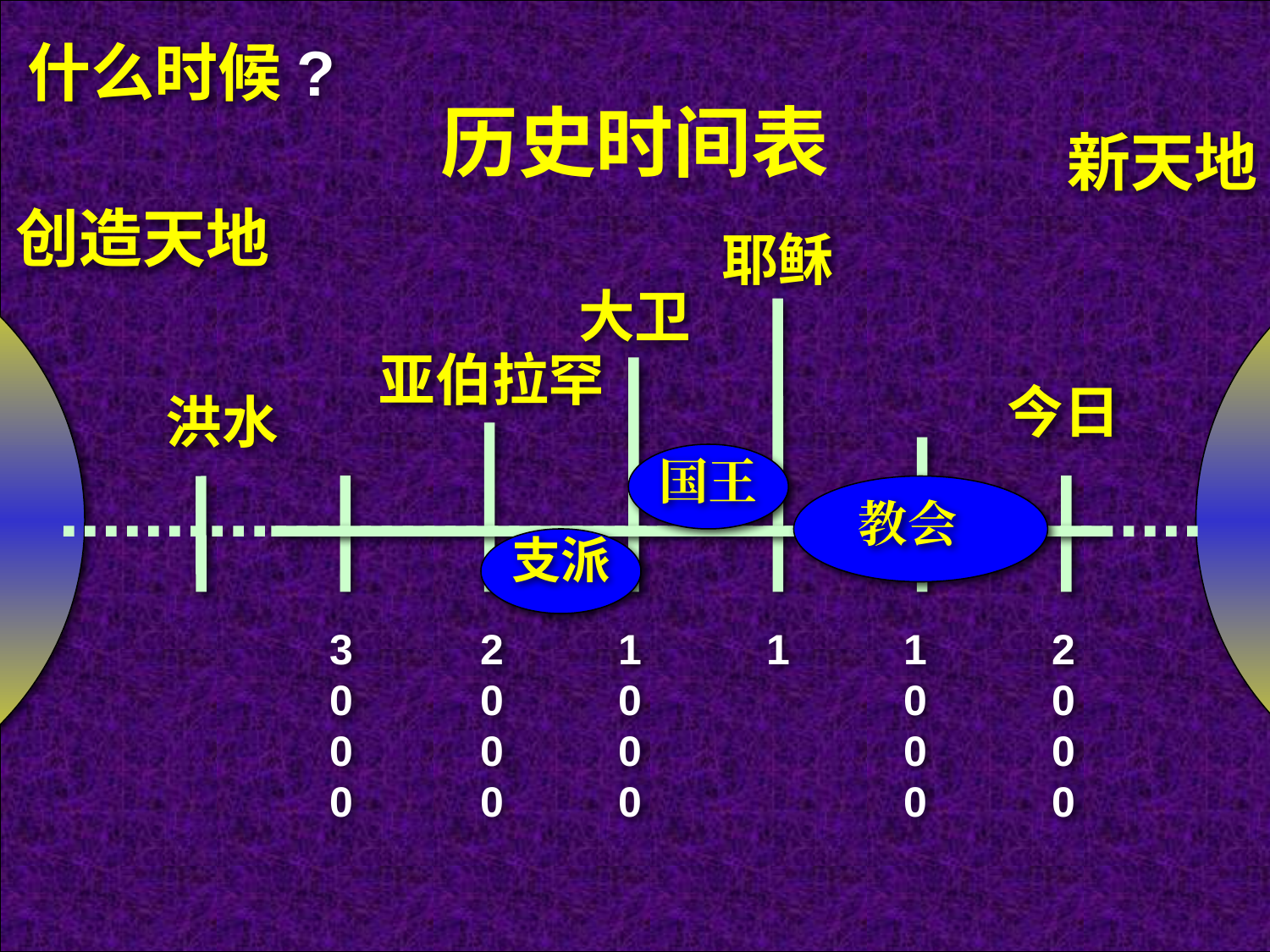

什么时候?
历史时间表
新天地
创造天地
耶稣

大卫

亚伯拉罕

今日
洪水

国王

  教会
支派

3000
2000
1000
1
1000
2000